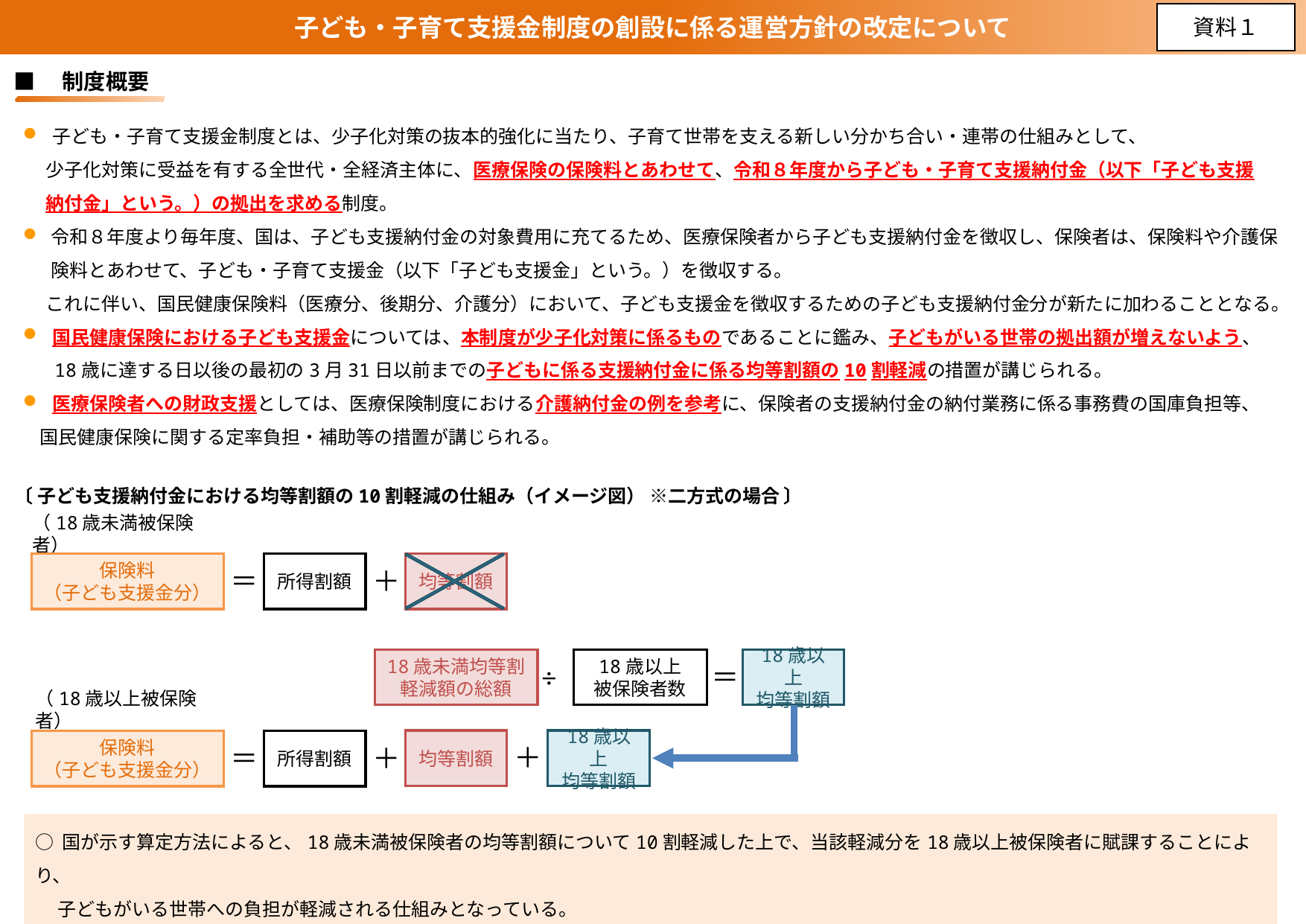

子ども・子育て支援金制度の創設に係る運営方針の改定について
資料１
■　制度概要

 子ども・子育て支援金制度とは、少子化対策の抜本的強化に当たり、子育て世帯を支える新しい分かち合い・連帯の仕組みとして、
　 少子化対策に受益を有する全世代・全経済主体に、医療保険の保険料とあわせて、令和８年度から子ども・子育て支援納付金（以下「子ども支援
　 納付金」という。）の拠出を求める制度。
令和８年度より毎年度、国は、子ども支援納付金の対象費用に充てるため、医療保険者から子ども支援納付金を徴収し、保険者は、保険料や介護保険料とあわせて、子ども・子育て支援金（以下「子ども支援金」という。）を徴収する。
　 これに伴い、国民健康保険料（医療分、後期分、介護分）において、子ども支援金を徴収するための子ども支援納付金分が新たに加わることとなる。
 国民健康保険における子ども支援金については、本制度が少子化対策に係るものであることに鑑み、子どもがいる世帯の拠出額が増えないよう、
 　18歳に達する日以後の最初の3月31日以前までの子どもに係る支援納付金に係る均等割額の10割軽減の措置が講じられる。
 医療保険者への財政支援としては、医療保険制度における介護納付金の例を参考に、保険者の支援納付金の納付業務に係る事務費の国庫負担等、
   国民健康保険に関する定率負担・補助等の措置が講じられる。
〔 子ども支援納付金における均等割額の10割軽減の仕組み（イメージ図） ※二方式の場合 〕
（18歳未満被保険者）

保険料
（子ども支援金分）
所得割額
均等割額
＝
＋
18歳未満均等割
軽減額の総額
18歳以上
被保険者数
18歳以上
均等割額
÷
＝
（18歳以上被保険者）
18歳以上
均等割額
保険料
（子ども支援金分）
所得割額
＝
＋
均等割額
＋
○ 国が示す算定方法によると、18歳未満被保険者の均等割額について10割軽減した上で、当該軽減分を18歳以上被保険者に賦課することにより、
　 子どもがいる世帯への負担が軽減される仕組みとなっている。